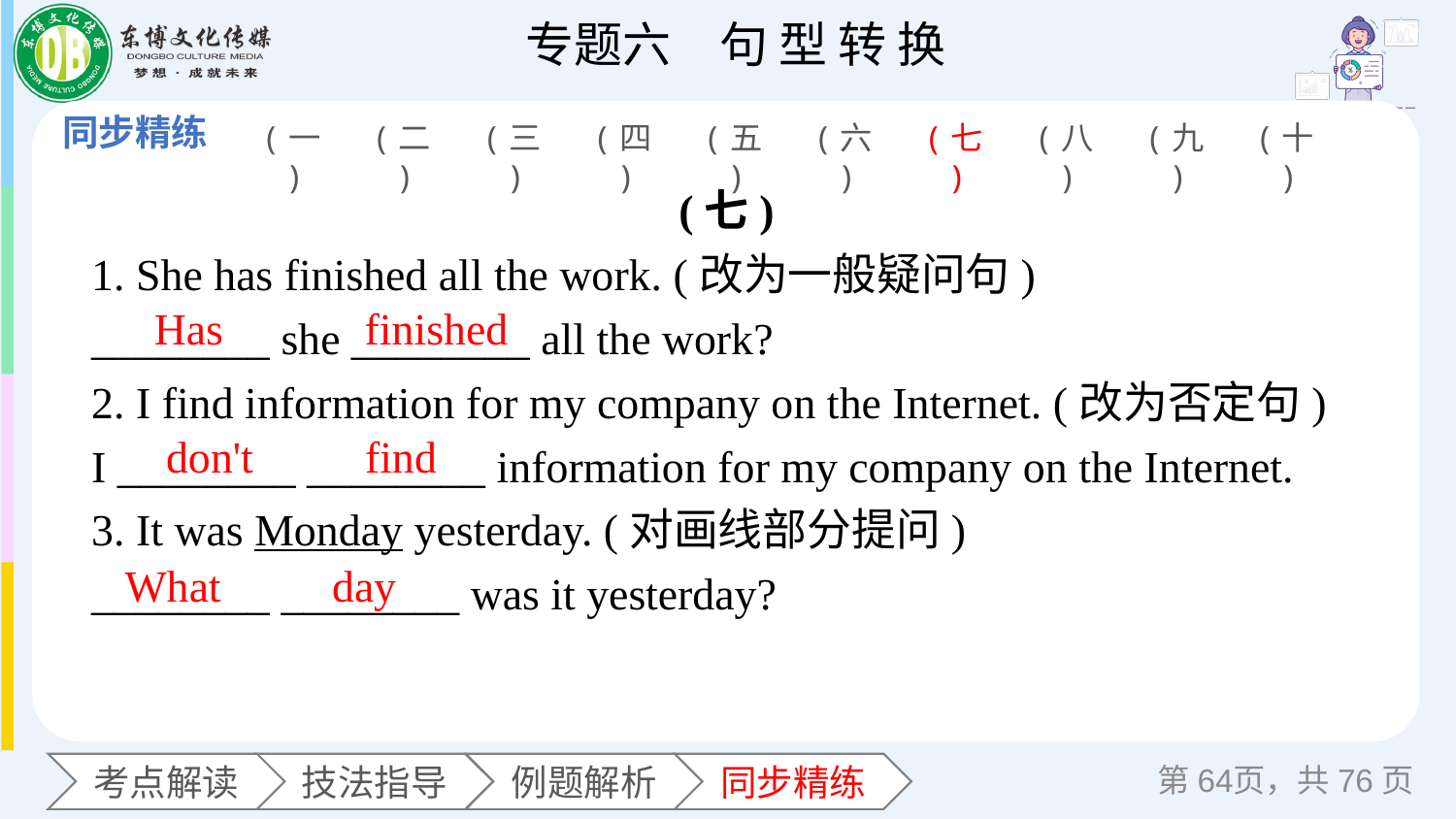

(一)
(二)
(三)
(四)
(五)
(六)
(七)
(八)
(九)
(十)
(七)
1. She has finished all the work. (改为一般疑问句)
________ she ________ all the work?
2. I find information for my company on the Internet. (改为否定句)
I ________ ________ information for my company on the Internet.
3. It was Monday yesterday. (对画线部分提问)
________ ________ was it yesterday?
Has
finished
don't
find
What
day
第64页，共76页